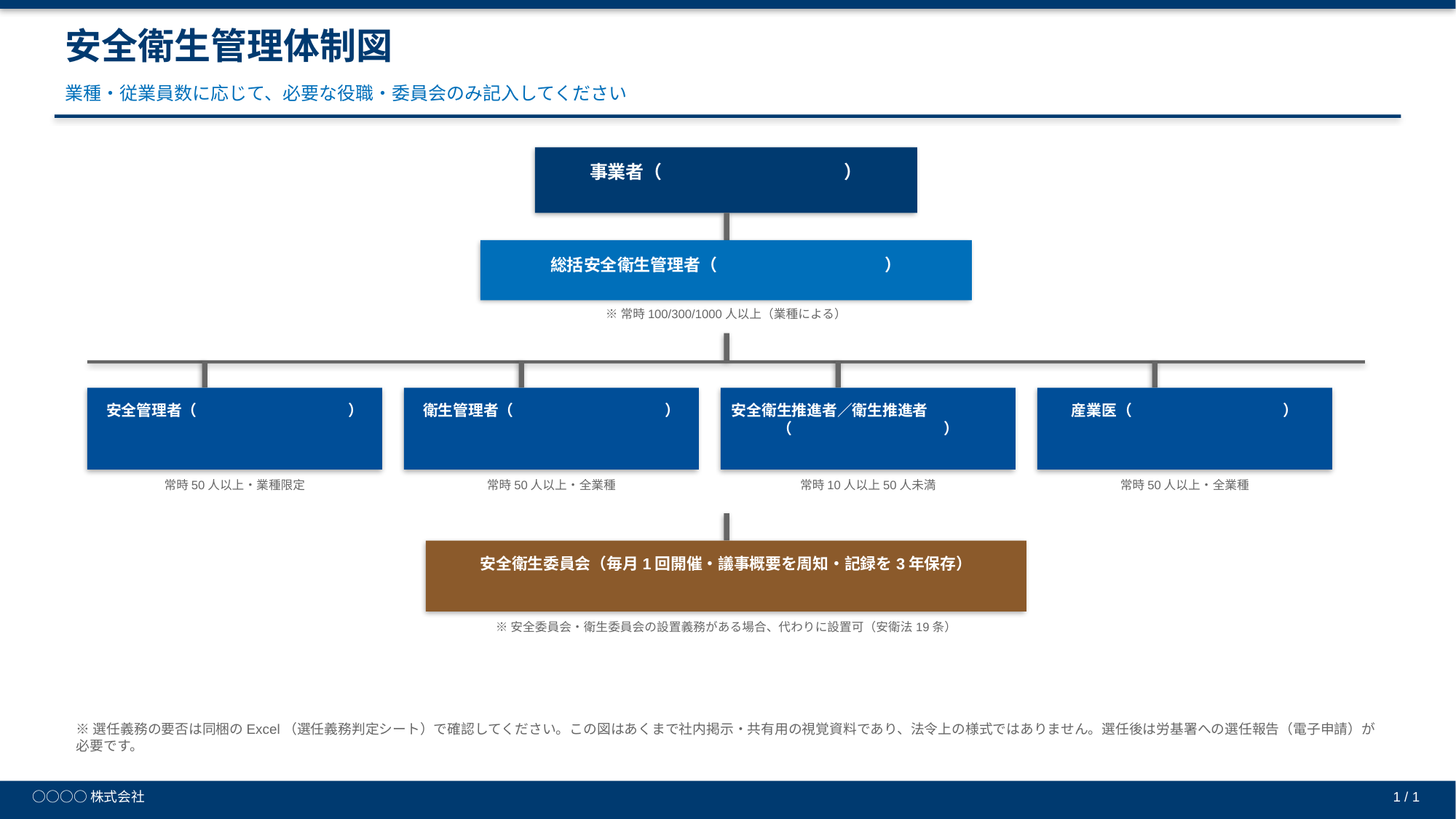

安全衛生管理体制図
業種・従業員数に応じて、必要な役職・委員会のみ記入してください

事業者（　　　　　　　　　　）

総括安全衛生管理者（　　　　　　　　　　）
※常時100/300/1000人以上（業種による）

安全管理者（　　　　　　　　　　）
衛生管理者（　　　　　　　　　　）
安全衛生推進者／衛生推進者
（　　　　　　　　　　）
産業医（　　　　　　　　　　）
常時50人以上・業種限定
常時50人以上・全業種
常時10人以上50人未満
常時50人以上・全業種

安全衛生委員会（毎月1回開催・議事概要を周知・記録を3年保存）
※安全委員会・衛生委員会の設置義務がある場合、代わりに設置可（安衛法19条）
※選任義務の要否は同梱のExcel（選任義務判定シート）で確認してください。この図はあくまで社内掲示・共有用の視覚資料であり、法令上の様式ではありません。選任後は労基署への選任報告（電子申請）が必要です。

○○○○株式会社
1 / 1